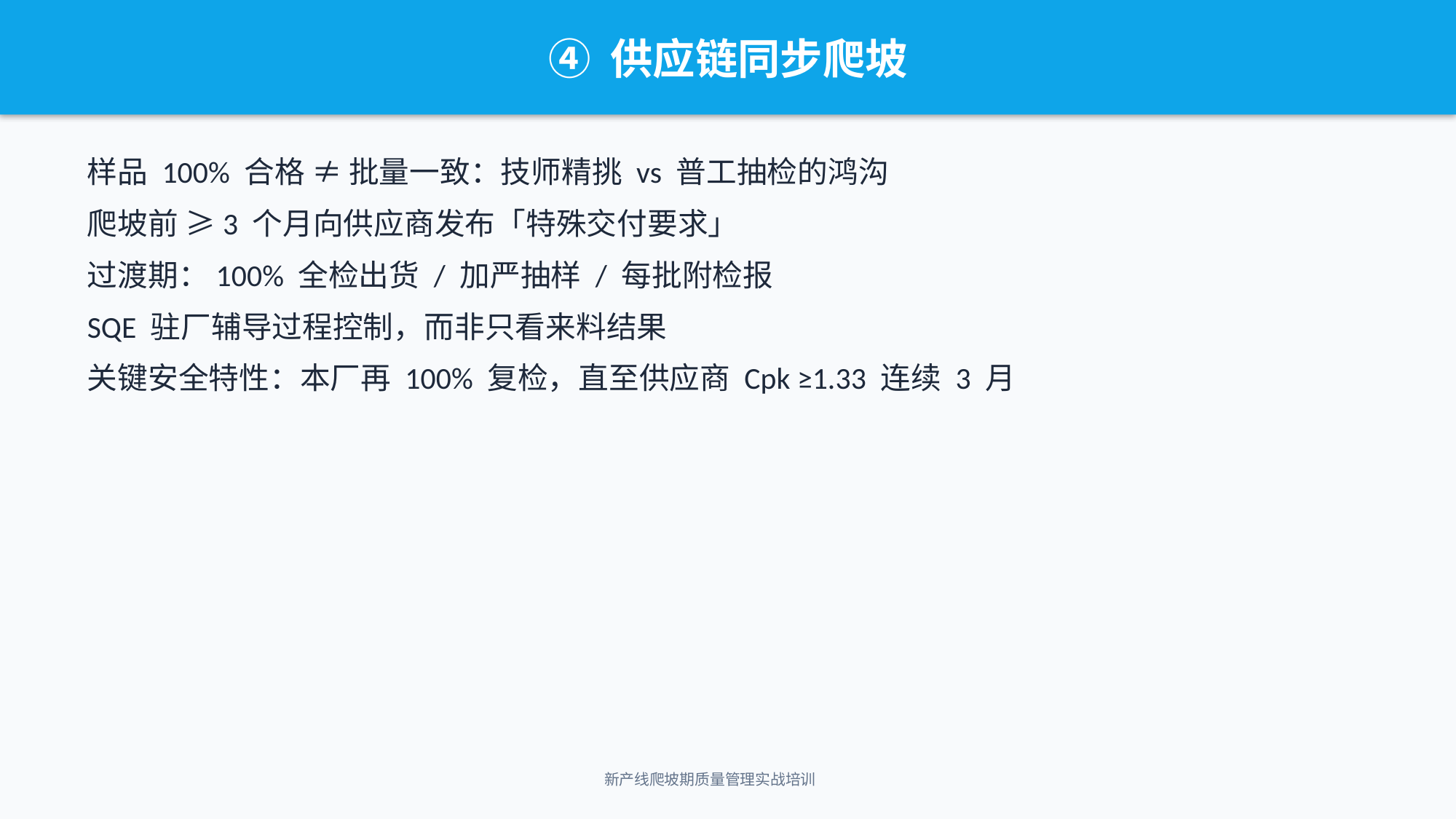

④ 供应链同步爬坡
样品 100% 合格 ≠ 批量一致：技师精挑 vs 普工抽检的鸿沟
爬坡前 ≥3 个月向供应商发布「特殊交付要求」
过渡期：100% 全检出货 / 加严抽样 / 每批附检报
SQE 驻厂辅导过程控制，而非只看来料结果
关键安全特性：本厂再 100% 复检，直至供应商 Cpk ≥1.33 连续 3 月
新产线爬坡期质量管理实战培训